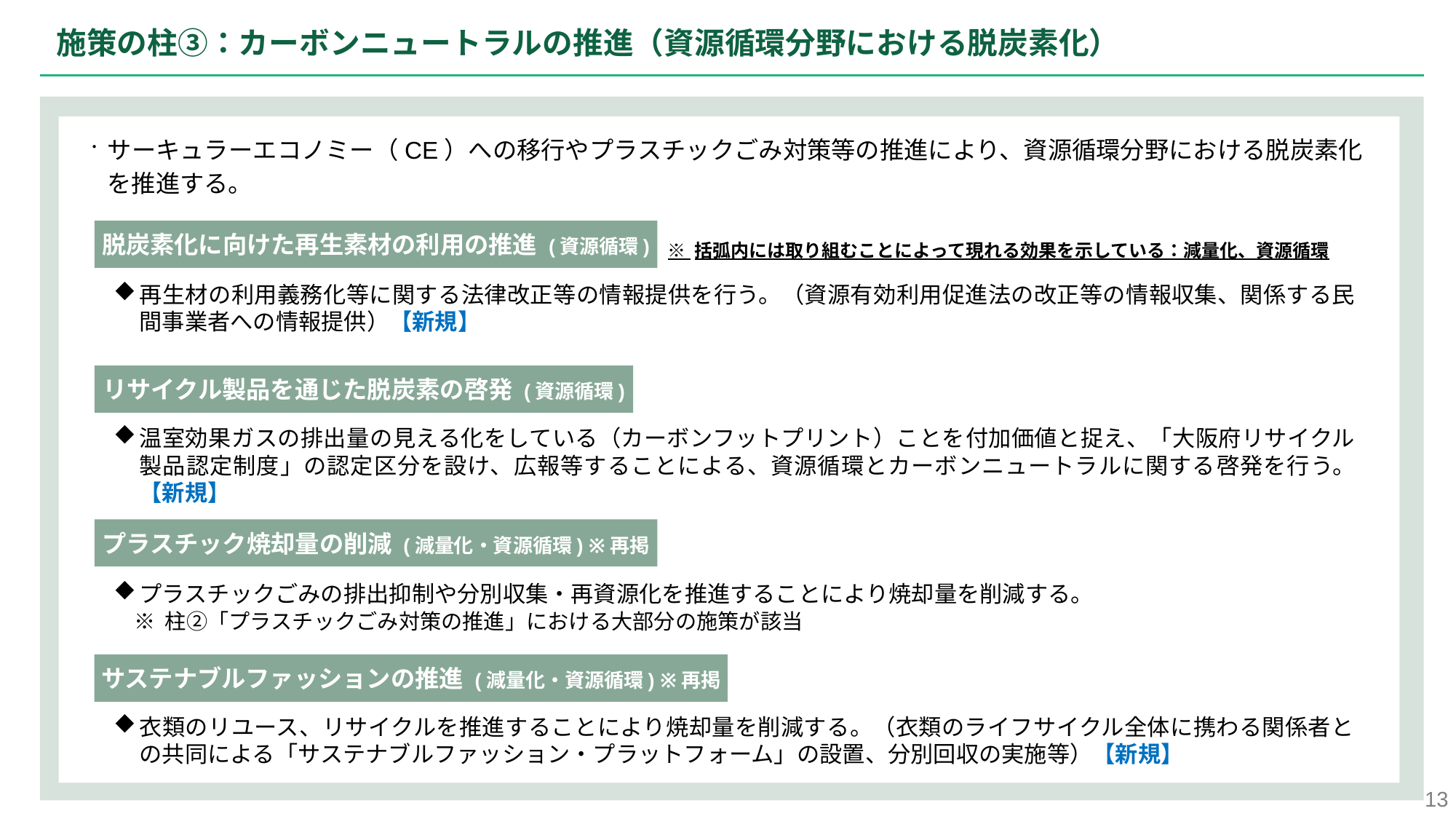

施策の柱③：カーボンニュートラルの推進（資源循環分野における脱炭素化）

サーキュラーエコノミー（CE）への移行やプラスチックごみ対策等の推進により、資源循環分野における脱炭素化を推進する。
脱炭素化に向けた再生素材の利用の推進 (資源循環)
※ 括弧内には取り組むことによって現れる効果を示している：減量化、資源循環
再生材の利用義務化等に関する法律改正等の情報提供を行う。（資源有効利用促進法の改正等の情報収集、関係する民間事業者への情報提供）【新規】
リサイクル製品を通じた脱炭素の啓発 (資源循環)
温室効果ガスの排出量の見える化をしている（カーボンフットプリント）ことを付加価値と捉え、「大阪府リサイクル製品認定制度」の認定区分を設け、広報等することによる、資源循環とカーボンニュートラルに関する啓発を行う。【新規】
プラスチック焼却量の削減 (減量化・資源循環) ※再掲
プラスチックごみの排出抑制や分別収集・再資源化を推進することにより焼却量を削減する。
    ※ 柱②「プラスチックごみ対策の推進」における大部分の施策が該当
サステナブルファッションの推進 (減量化・資源循環) ※再掲
衣類のリユース、リサイクルを推進することにより焼却量を削減する。（衣類のライフサイクル全体に携わる関係者との共同による「サステナブルファッション・プラットフォーム」の設置、分別回収の実施等）【新規】
13